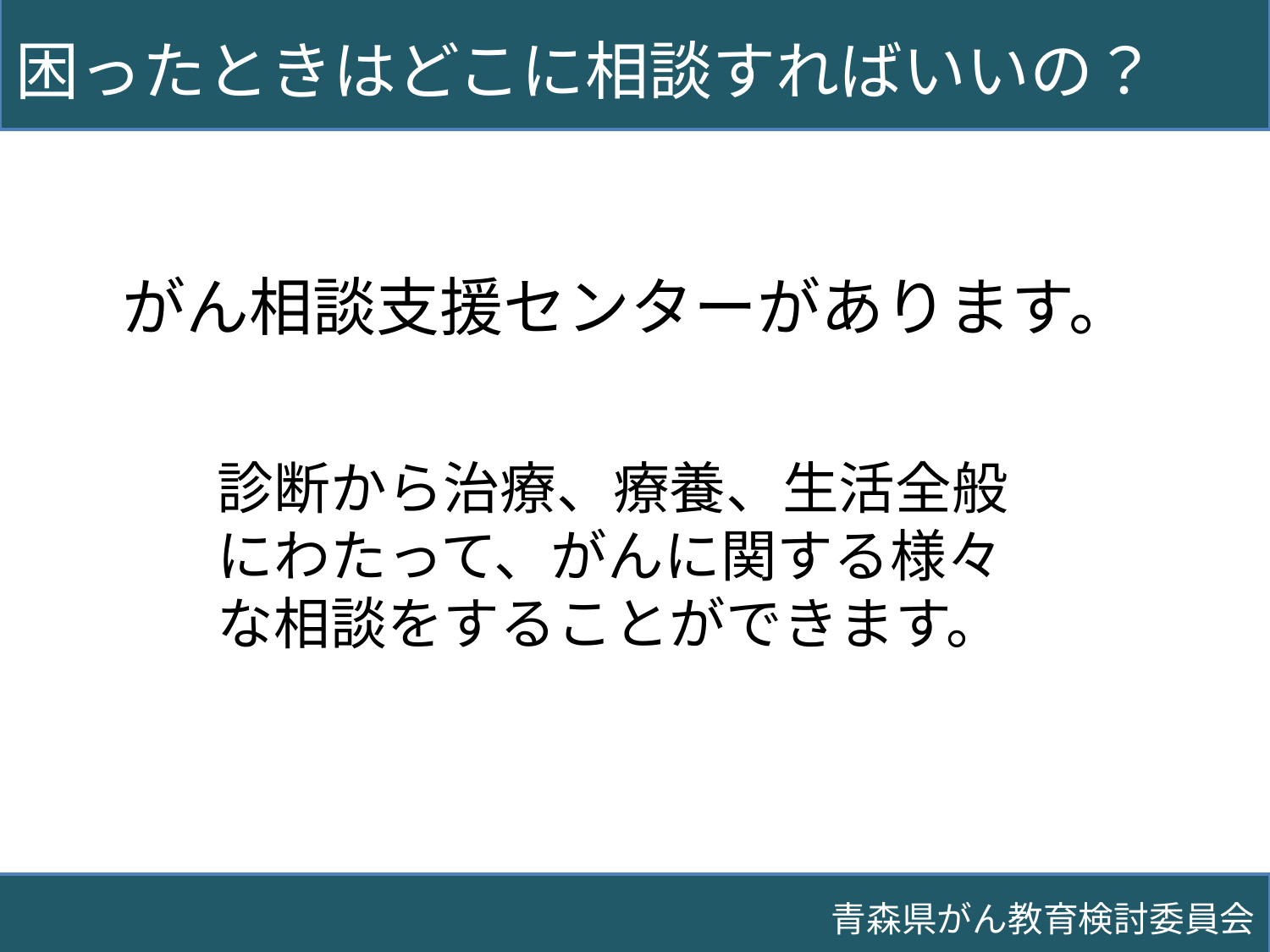

困ったときはどこに相談すればいいの？
がん相談支援センターがあります。
診断から治療、療養、生活全般にわたって、がんに関する様々な相談をすることができます。

青森県がん教育検討委員会